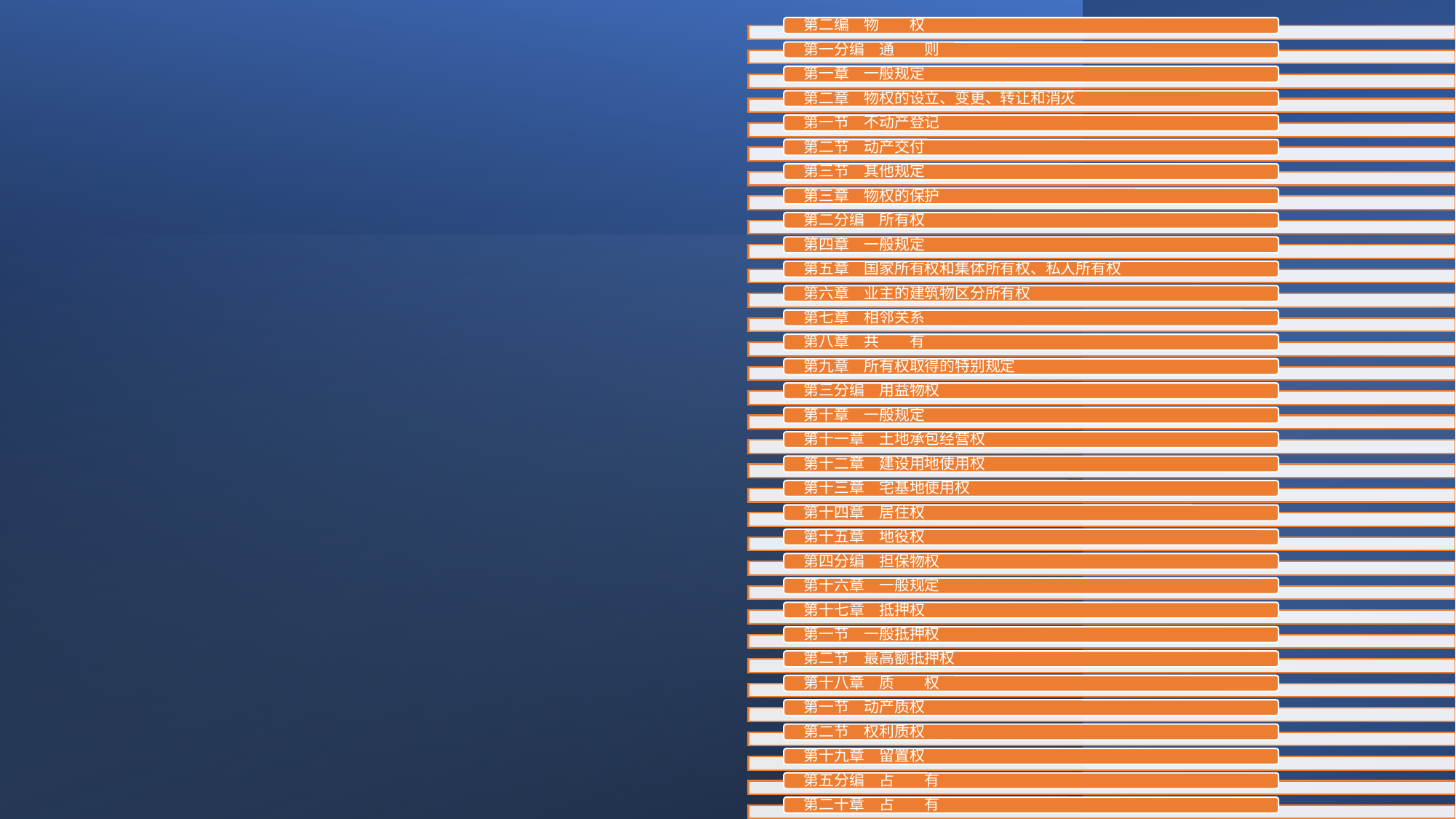

第二编　物　　权
第一分编　通　　则
第一章　一般规定
第二章　物权的设立、变更、转让和消灭
第一节　不动产登记
第二节　动产交付
第三节　其他规定
第三章　物权的保护
第二分编　所有权
第四章　一般规定
第五章　国家所有权和集体所有权、私人所有权
第六章　业主的建筑物区分所有权
第七章　相邻关系
第八章　共　　有
第九章　所有权取得的特别规定
第三分编　用益物权
第十章　一般规定
第十一章　土地承包经营权
第十二章　建设用地使用权
第十三章　宅基地使用权
第十四章　居住权
第十五章　地役权
第四分编　担保物权
第十六章　一般规定
第十七章　抵押权
第一节　一般抵押权
第二节　最高额抵押权
第十八章　质　　权
第一节　动产质权
第二节　权利质权
第十九章　留置权
第五分编　占　　有
第二十章　占　　有